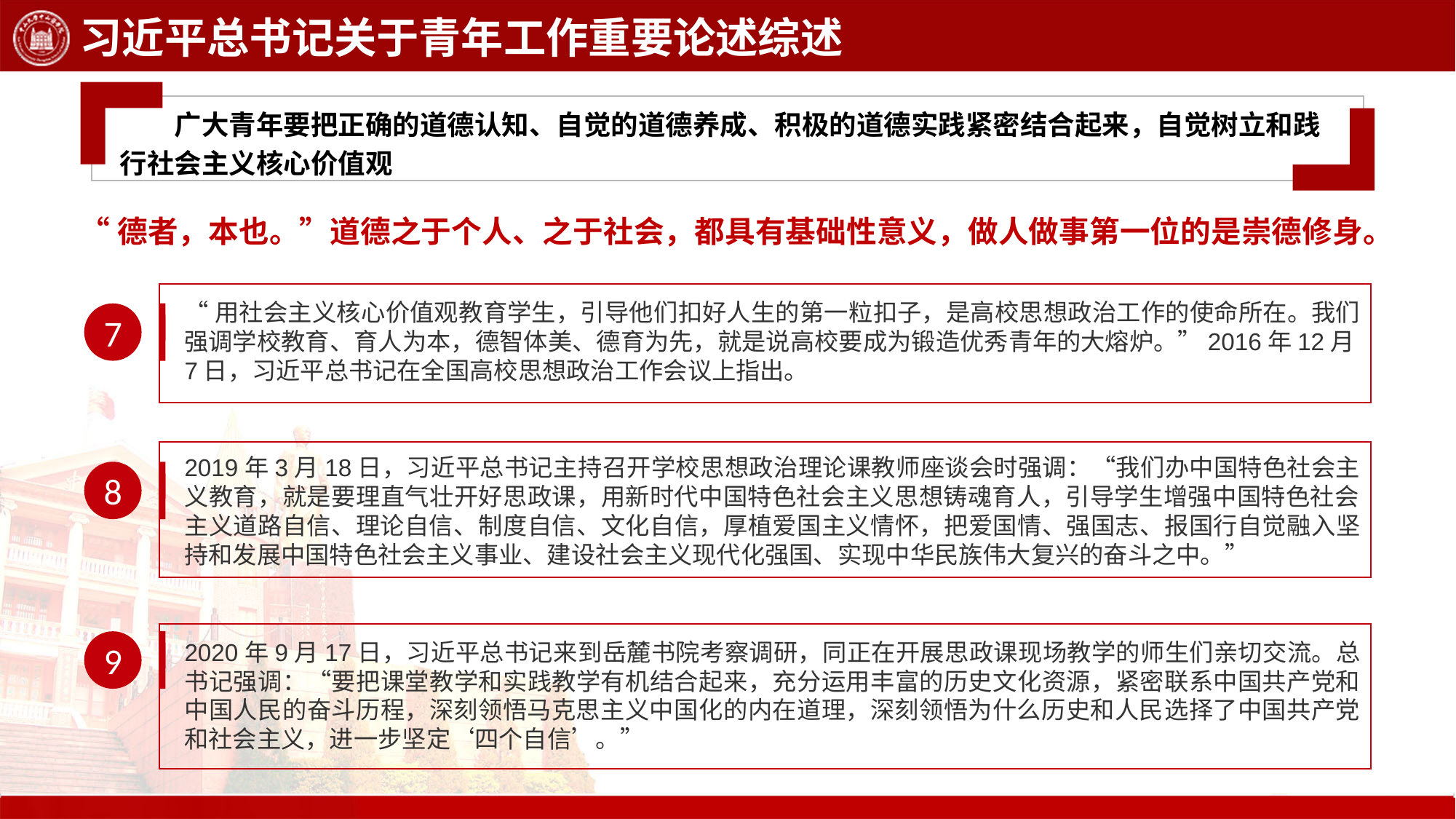

习近平总书记关于青年工作重要论述综述

广大青年要把正确的道德认知、自觉的道德养成、积极的道德实践紧密结合起来，自觉树立和践行社会主义核心价值观

“德者，本也。”道德之于个人、之于社会，都具有基础性意义，做人做事第一位的是崇德修身。

7

“用社会主义核心价值观教育学生，引导他们扣好人生的第一粒扣子，是高校思想政治工作的使命所在。我们强调学校教育、育人为本，德智体美、德育为先，就是说高校要成为锻造优秀青年的大熔炉。”2016年12月7日，习近平总书记在全国高校思想政治工作会议上指出。

8

2019年3月18日，习近平总书记主持召开学校思想政治理论课教师座谈会时强调：“我们办中国特色社会主义教育，就是要理直气壮开好思政课，用新时代中国特色社会主义思想铸魂育人，引导学生增强中国特色社会主义道路自信、理论自信、制度自信、文化自信，厚植爱国主义情怀，把爱国情、强国志、报国行自觉融入坚持和发展中国特色社会主义事业、建设社会主义现代化强国、实现中华民族伟大复兴的奋斗之中。”

9

2020年9月17日，习近平总书记来到岳麓书院考察调研，同正在开展思政课现场教学的师生们亲切交流。总书记强调：“要把课堂教学和实践教学有机结合起来，充分运用丰富的历史文化资源，紧密联系中国共产党和中国人民的奋斗历程，深刻领悟马克思主义中国化的内在道理，深刻领悟为什么历史和人民选择了中国共产党和社会主义，进一步坚定‘四个自信’。”